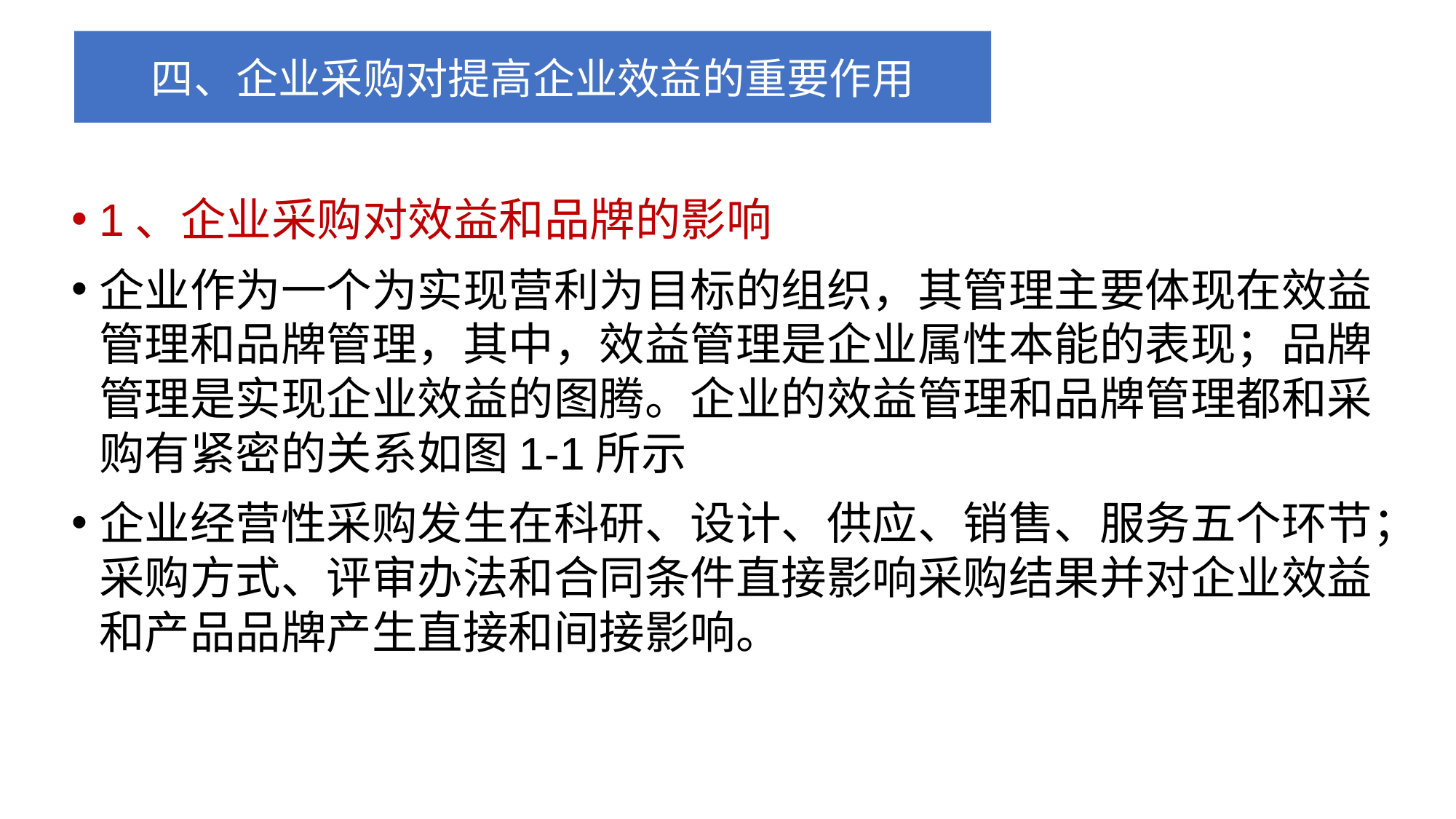

四、企业采购对提高企业效益的重要作用

1、企业采购对效益和品牌的影响
企业作为一个为实现营利为目标的组织，其管理主要体现在效益管理和品牌管理，其中，效益管理是企业属性本能的表现；品牌管理是实现企业效益的图腾。企业的效益管理和品牌管理都和采购有紧密的关系如图1-1所示
企业经营性采购发生在科研、设计、供应、销售、服务五个环节；采购方式、评审办法和合同条件直接影响采购结果并对企业效益和产品品牌产生直接和间接影响。